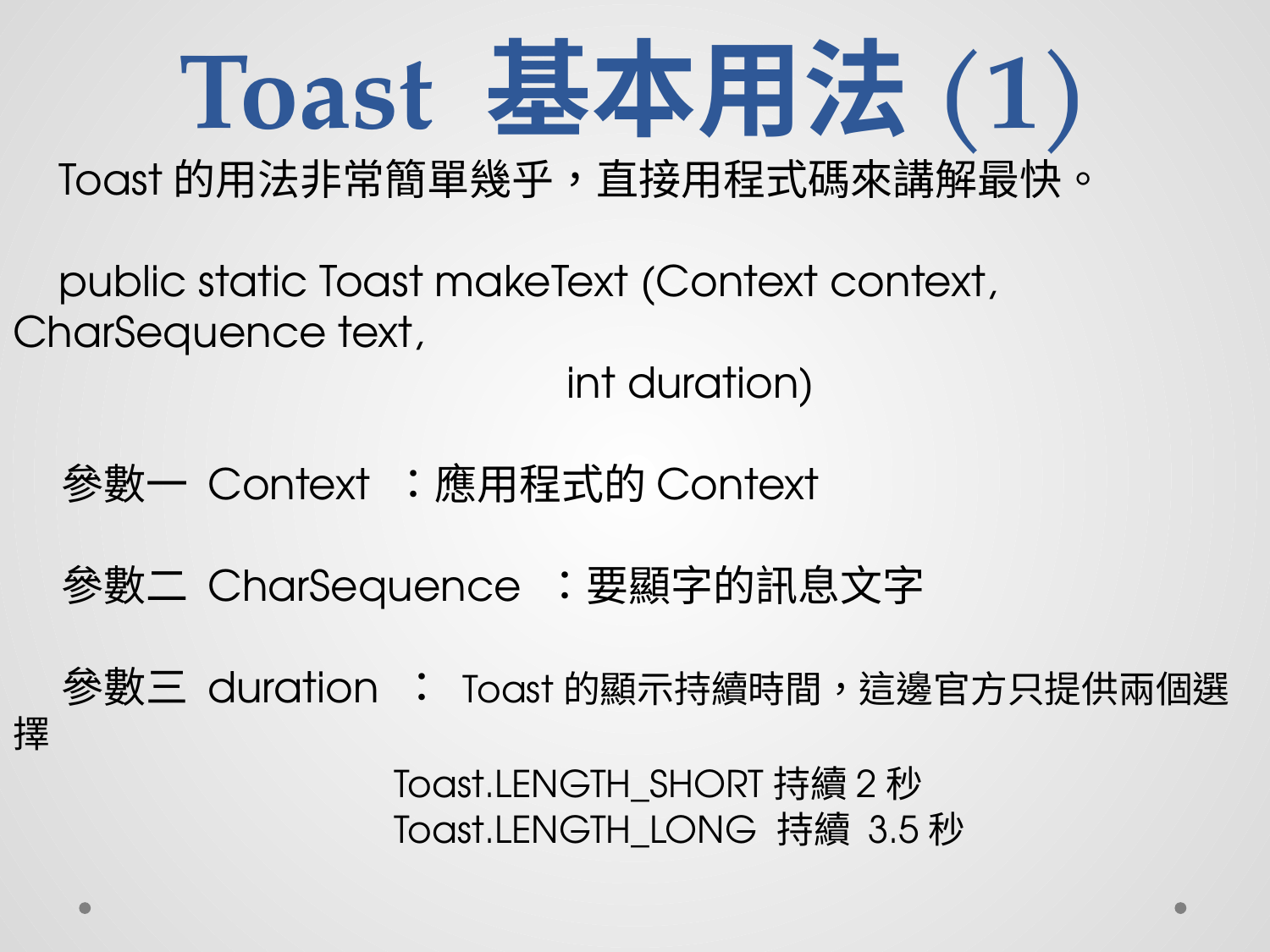

# Toast 基本用法(1)
    Toast的用法非常簡單幾乎，直接用程式碼來講解最快。

    public static Toast makeText (Context context, CharSequence text,
				    int duration)

    參數一 Context ：應用程式的Context

    參數二 CharSequence ：要顯字的訊息文字

    參數三 duration ： Toast的顯示持續時間，這邊官方只提供兩個選擇
			Toast.LENGTH_SHORT持續2秒
    			Toast.LENGTH_LONG 持續 3.5秒